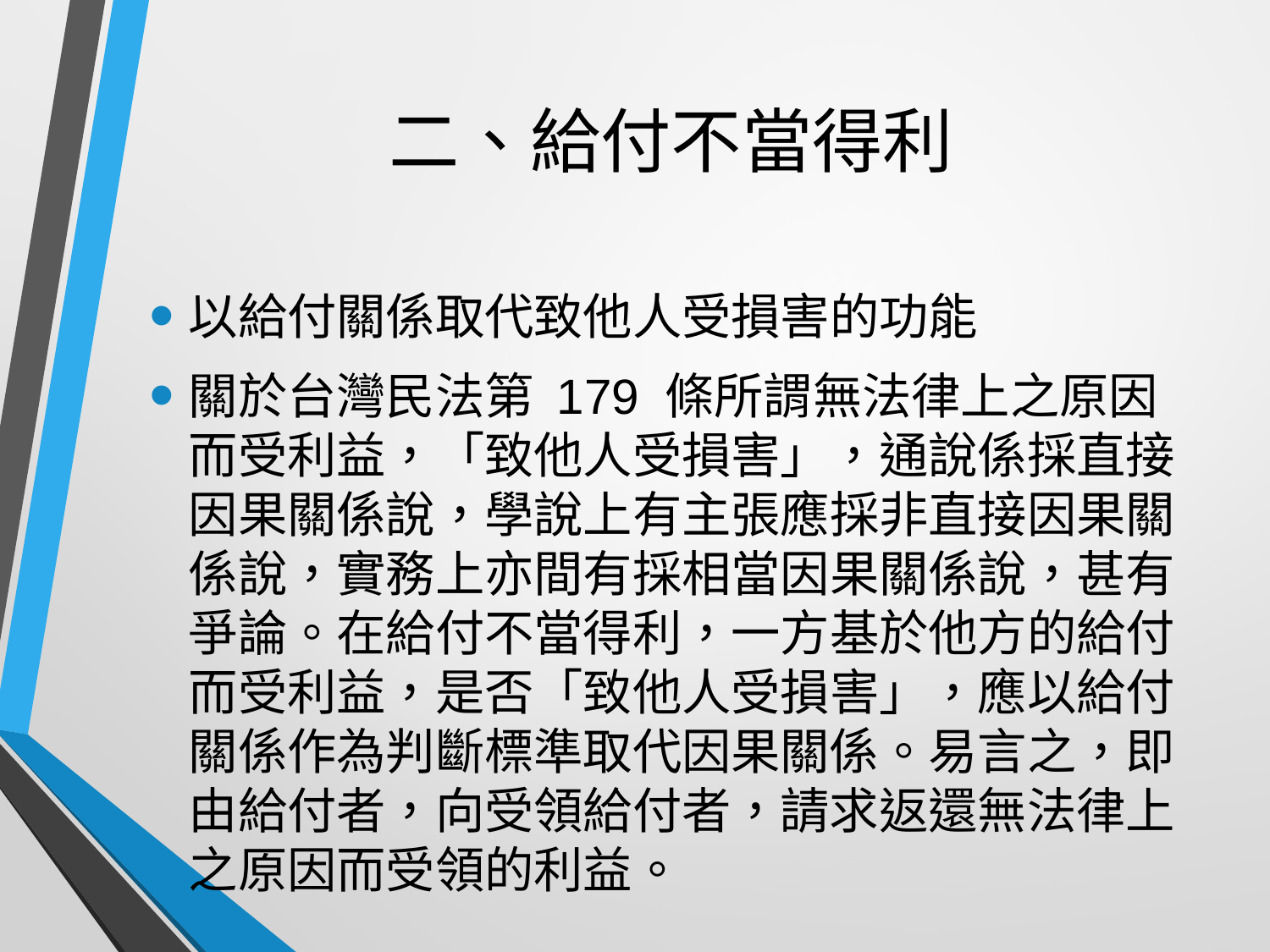

# 二、給付不當得利
以給付關係取代致他人受損害的功能
關於台灣民法第 179 條所謂無法律上之原因而受利益，「致他人受損害」，通說係採直接因果關係說，學說上有主張應採非直接因果關係說，實務上亦間有採相當因果關係說，甚有爭論。在給付不當得利，一方基於他方的給付而受利益，是否「致他人受損害」，應以給付關係作為判斷標準取代因果關係。易言之，即由給付者，向受領給付者，請求返還無法律上之原因而受領的利益。